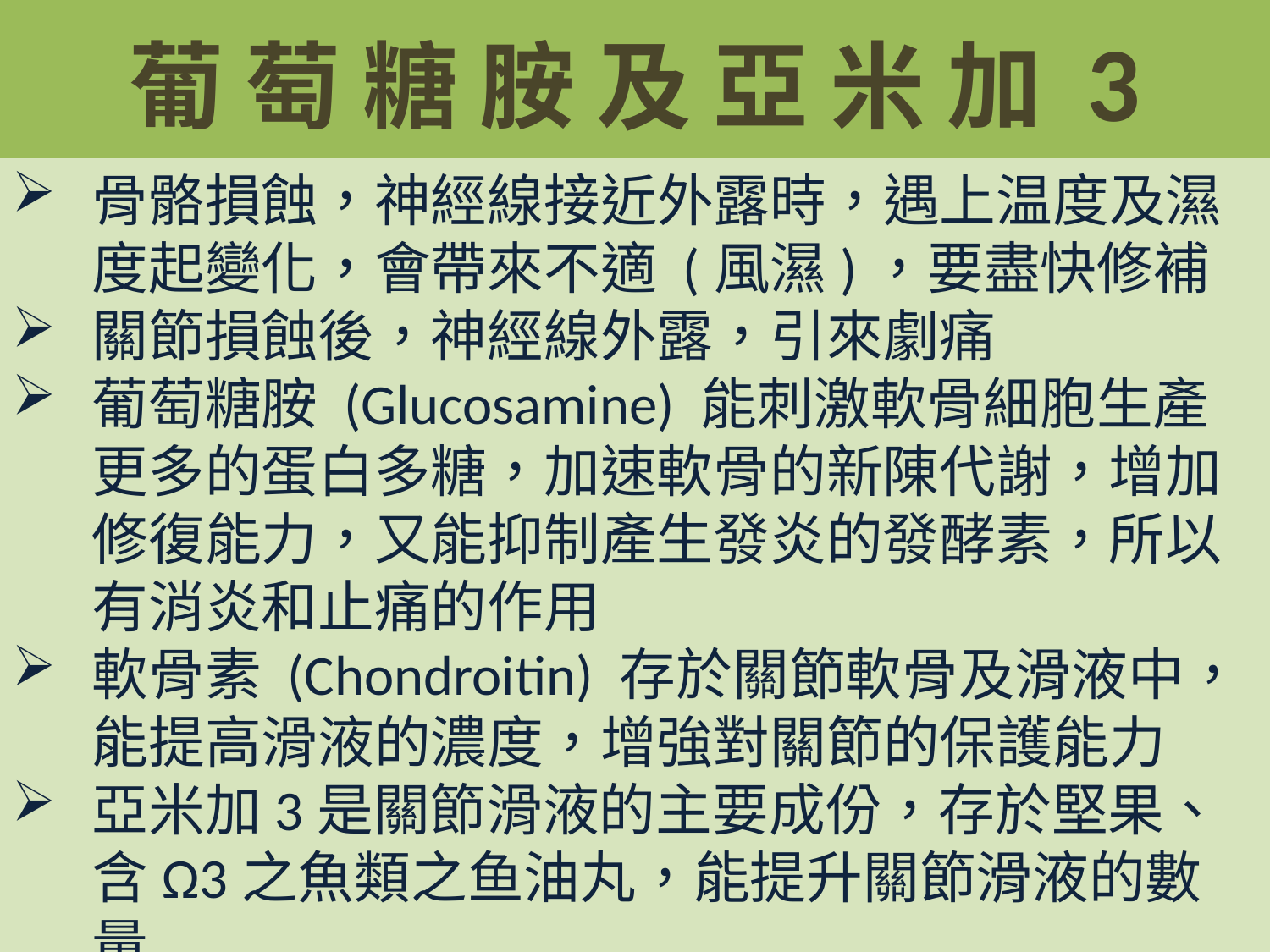

# 葡 萄 糖 胺 及 亞 米 加 3
骨骼損蝕，神經線接近外露時，遇上温度及濕度起變化，會帶來不適 (風濕)，要盡快修補
關節損蝕後，神經線外露，引來劇痛
葡萄糖胺 (Glucosamine) 能刺激軟骨細胞生產更多的蛋白多糖，加速軟骨的新陳代謝，增加修復能力，又能抑制產生發炎的發酵素，所以有消炎和止痛的作用
軟骨素 (Chondroitin) 存於關節軟骨及滑液中，能提高滑液的濃度，增強對關節的保護能力
亞米加3是關節滑液的主要成份，存於堅果、含Ω3之魚類之鱼油丸，能提升關節滑液的數量